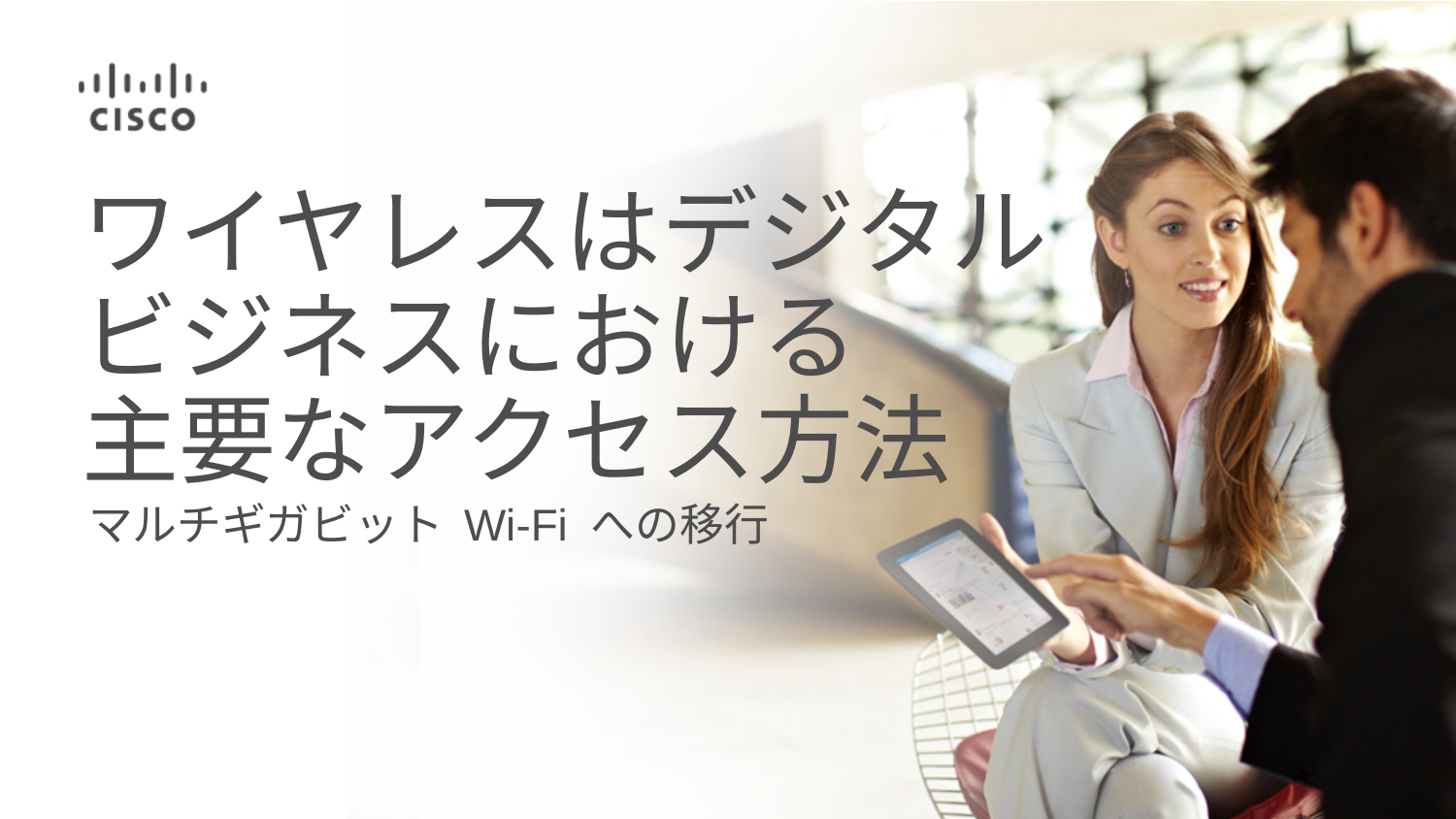

# ワイヤレスはデジタル ビジネスにおける 主要なアクセス方法
マルチギガビット Wi-Fi への移行